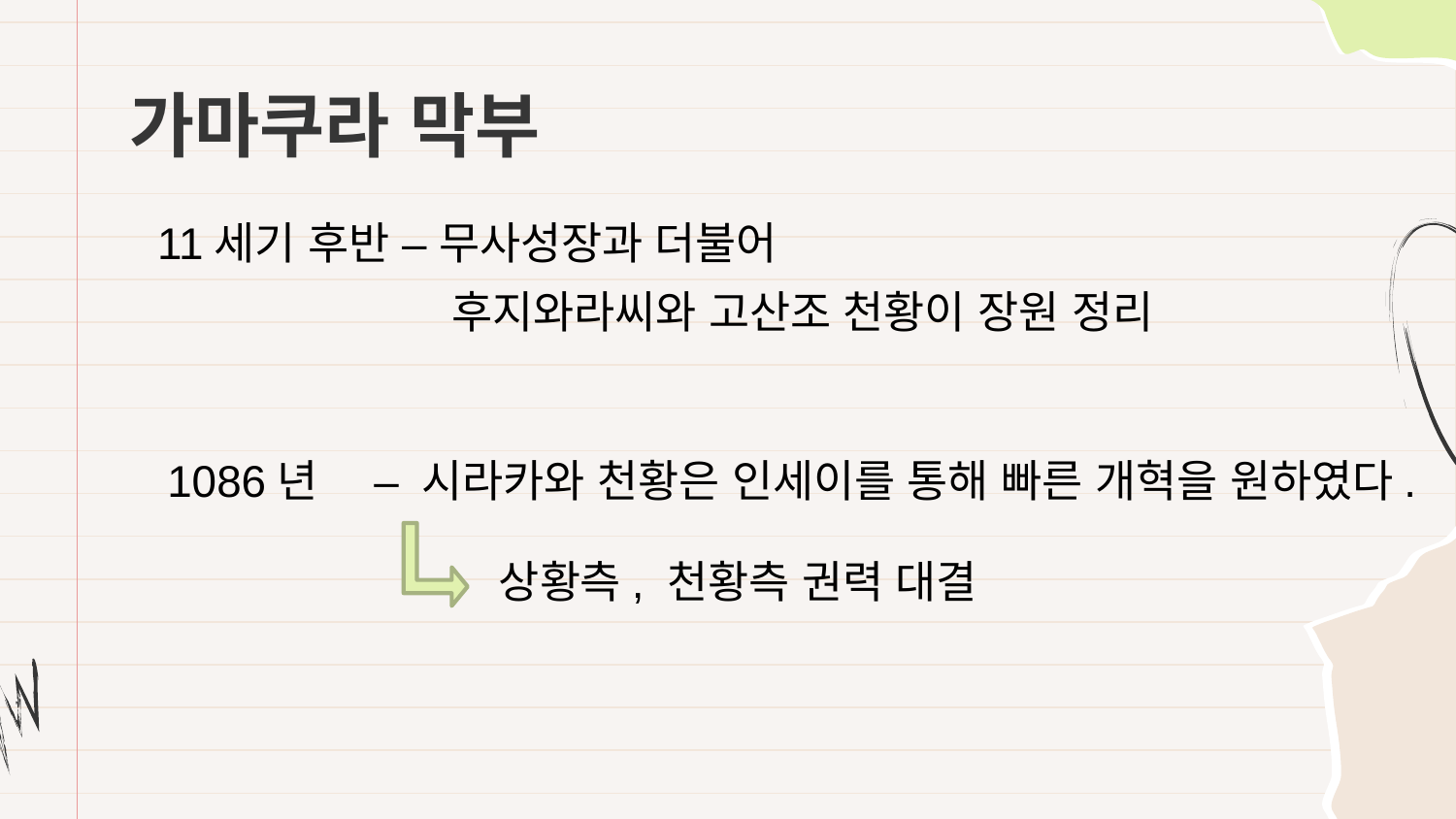

# 가마쿠라 막부
11세기 후반 – 무사성장과 더불어
후지와라씨와 고산조 천황이 장원 정리
– 시라카와 천황은 인세이를 통해 빠른 개혁을 원하였다.
1086년

상황측, 천황측 권력 대결